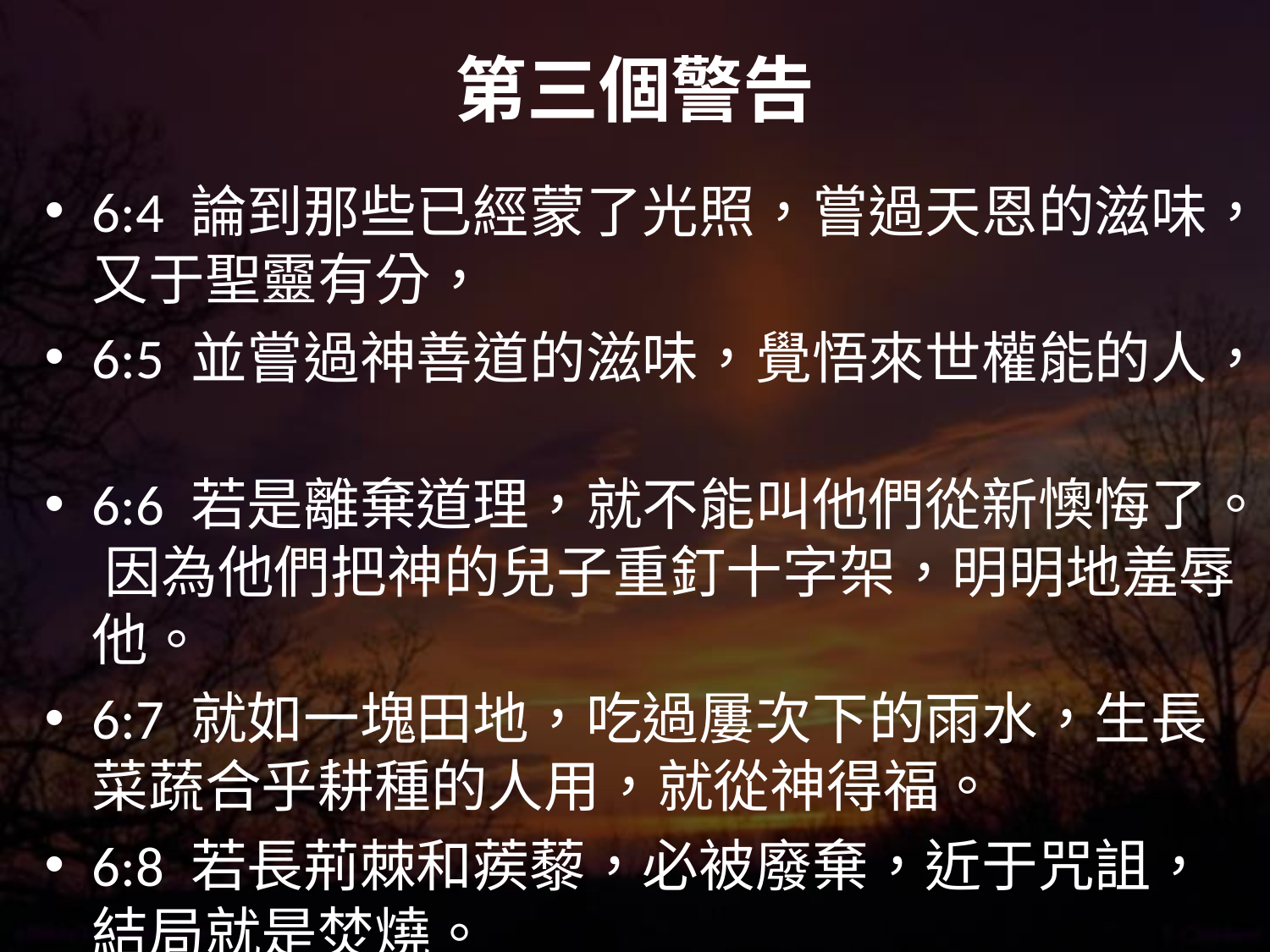

# 第三個警告
6:4 論到那些已經蒙了光照，嘗過天恩的滋味，又于聖靈有分，
6:5 並嘗過神善道的滋味，覺悟來世權能的人，
6:6 若是離棄道理，就不能叫他們從新懊悔了。 因為他們把神的兒子重釘十字架，明明地羞辱他。
6:7 就如一塊田地，吃過屢次下的雨水，生長菜蔬合乎耕種的人用，就從神得福。
6:8 若長荊棘和蒺藜，必被廢棄，近于咒詛，結局就是焚燒。